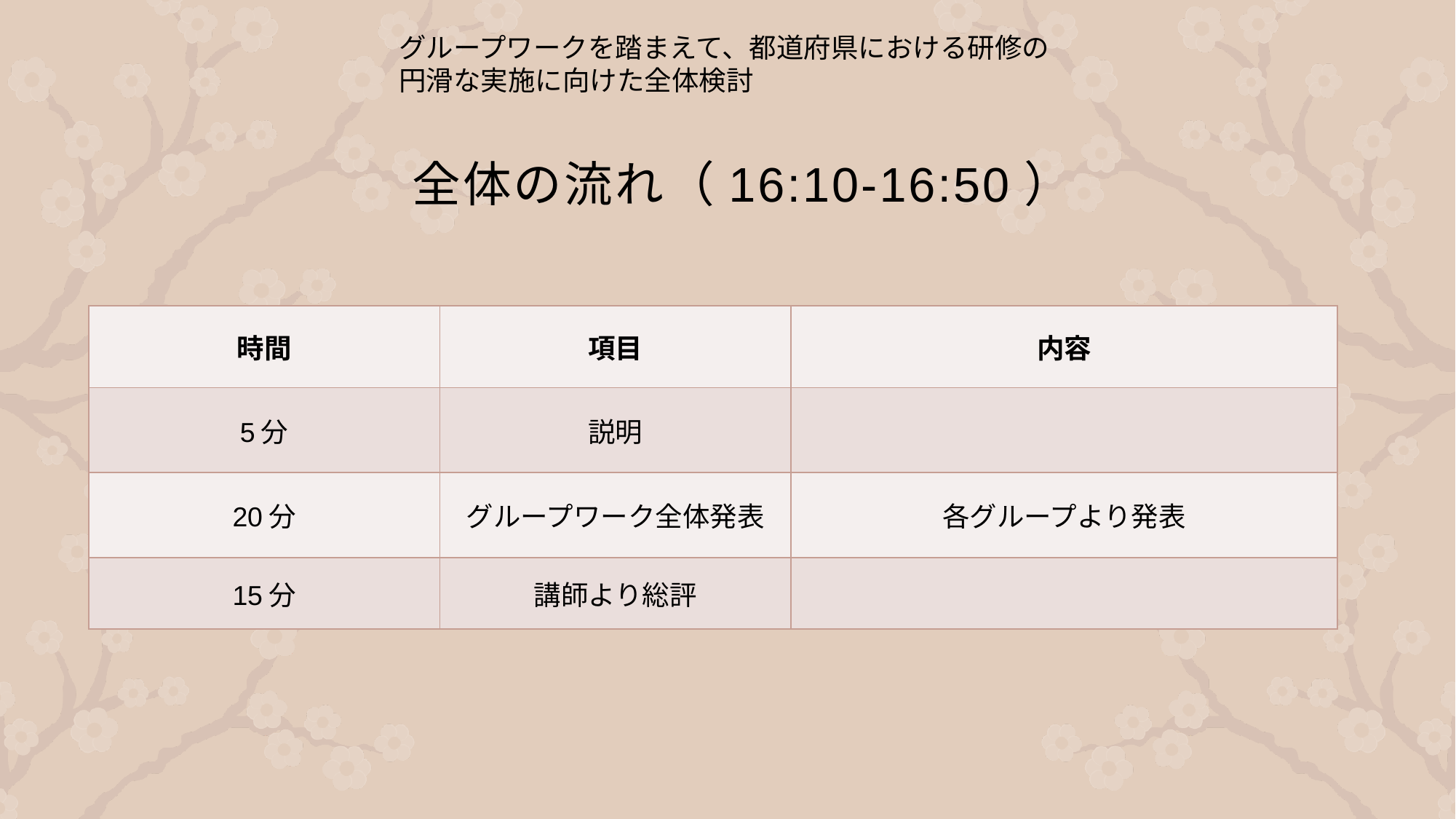

グループワークを踏まえて、都道府県における研修の
円滑な実施に向けた全体検討
# 全体の流れ（16:10-16:50）
| 時間 | 項目 | 内容 |
| --- | --- | --- |
| 5分 | 説明 |  |
| 20分 | グループワーク全体発表 | 各グループより発表 |
| 15分 | 講師より総評 |  |